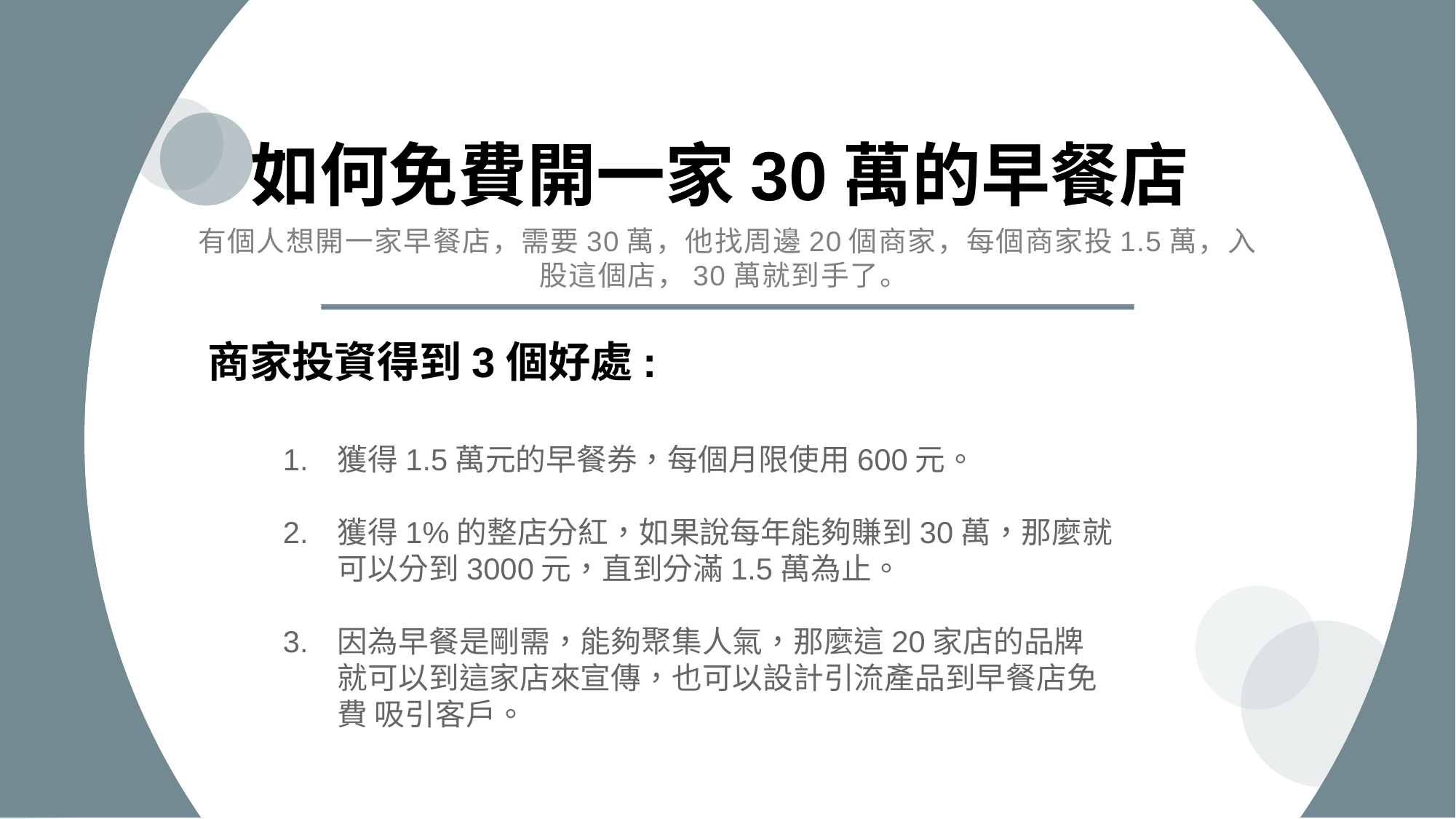

如何免費開一家30萬的早餐店
有個人想開一家早餐店，需要30萬，他找周邊20個商家，每個商家投1.5萬，入股這個店，30萬就到手了。

商家投資得到3個好處:
獲得1.5萬元的早餐券，每個月限使用600元。

獲得1%的整店分紅，如果說每年能夠賺到30萬，那麼就可以分到3000元，直到分滿1.5萬為止。

因為早餐是剛需，能夠聚集人氣，那麼這20家店的品牌就可以到這家店來宣傳，也可以設計引流產品到早餐店免費 吸引客戶。